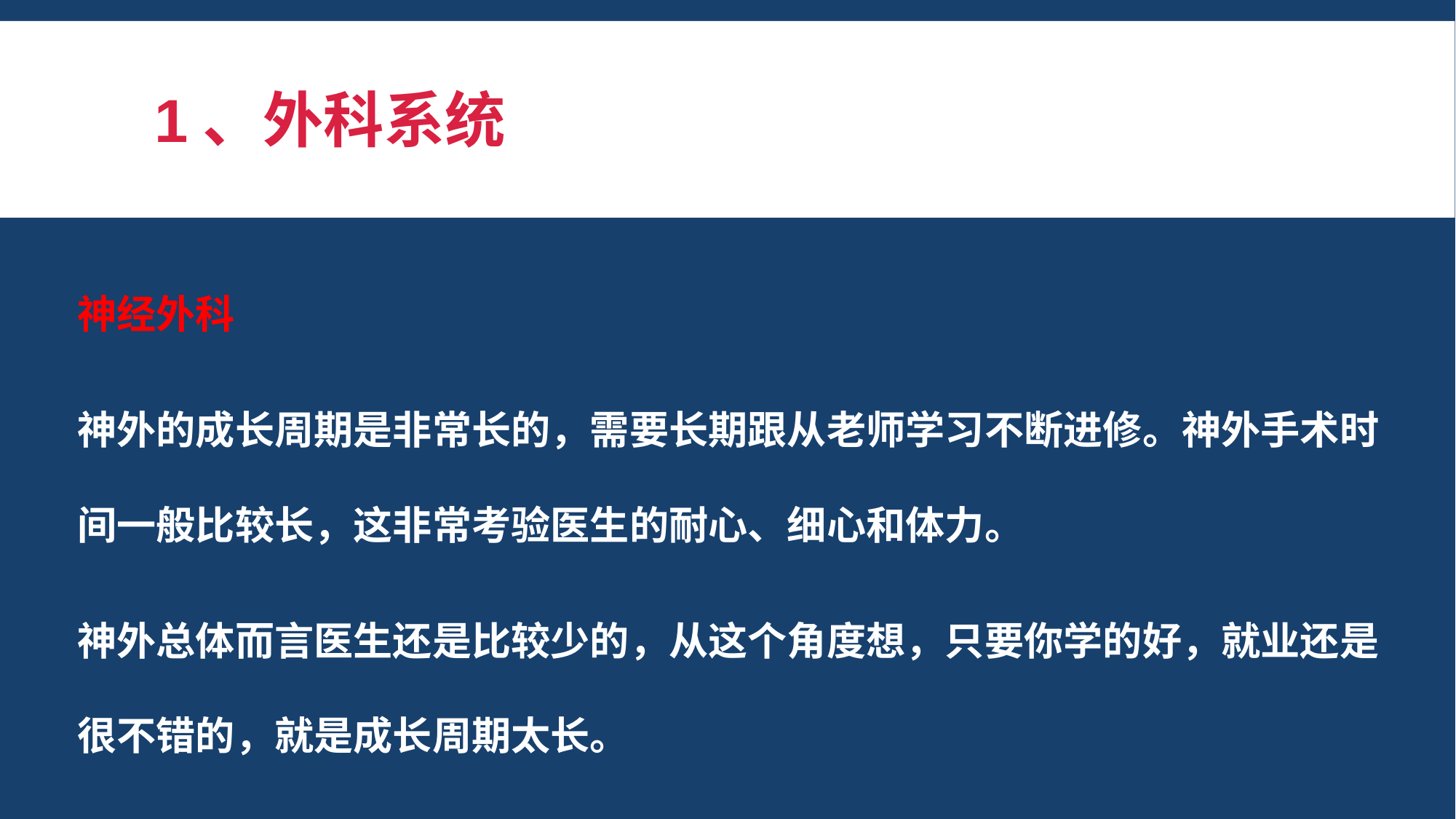

# 1、外科系统
神经外科
神外的成长周期是非常长的，需要长期跟从老师学习不断进修。神外手术时间一般比较长，这非常考验医生的耐心、细心和体力。
神外总体而言医生还是比较少的，从这个角度想，只要你学的好，就业还是很不错的，就是成长周期太长。